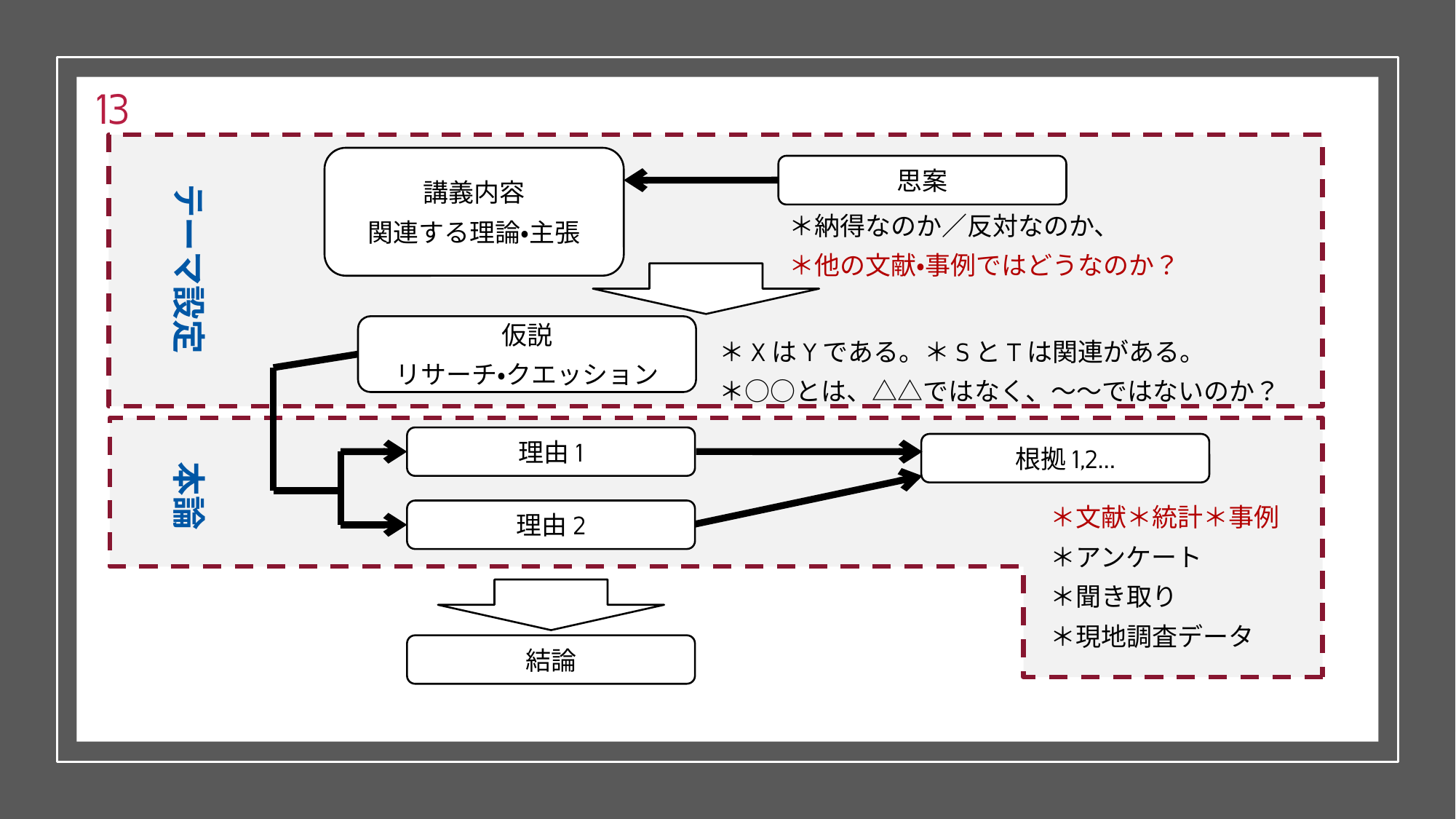

13

講義内容
関連する理論・主張
思案
テーマ設定
＊納得なのか／反対なのか、
＊他の文献・事例ではどうなのか？

仮説
リサーチ・クエッション
＊XはYである。＊SとTは関連がある。
＊○○とは、△△ではなく、〜〜ではないのか？

本論
理由1
根拠1,2…
＊文献＊統計＊事例
＊アンケート
＊聞き取り
＊現地調査データ
理由2

結論